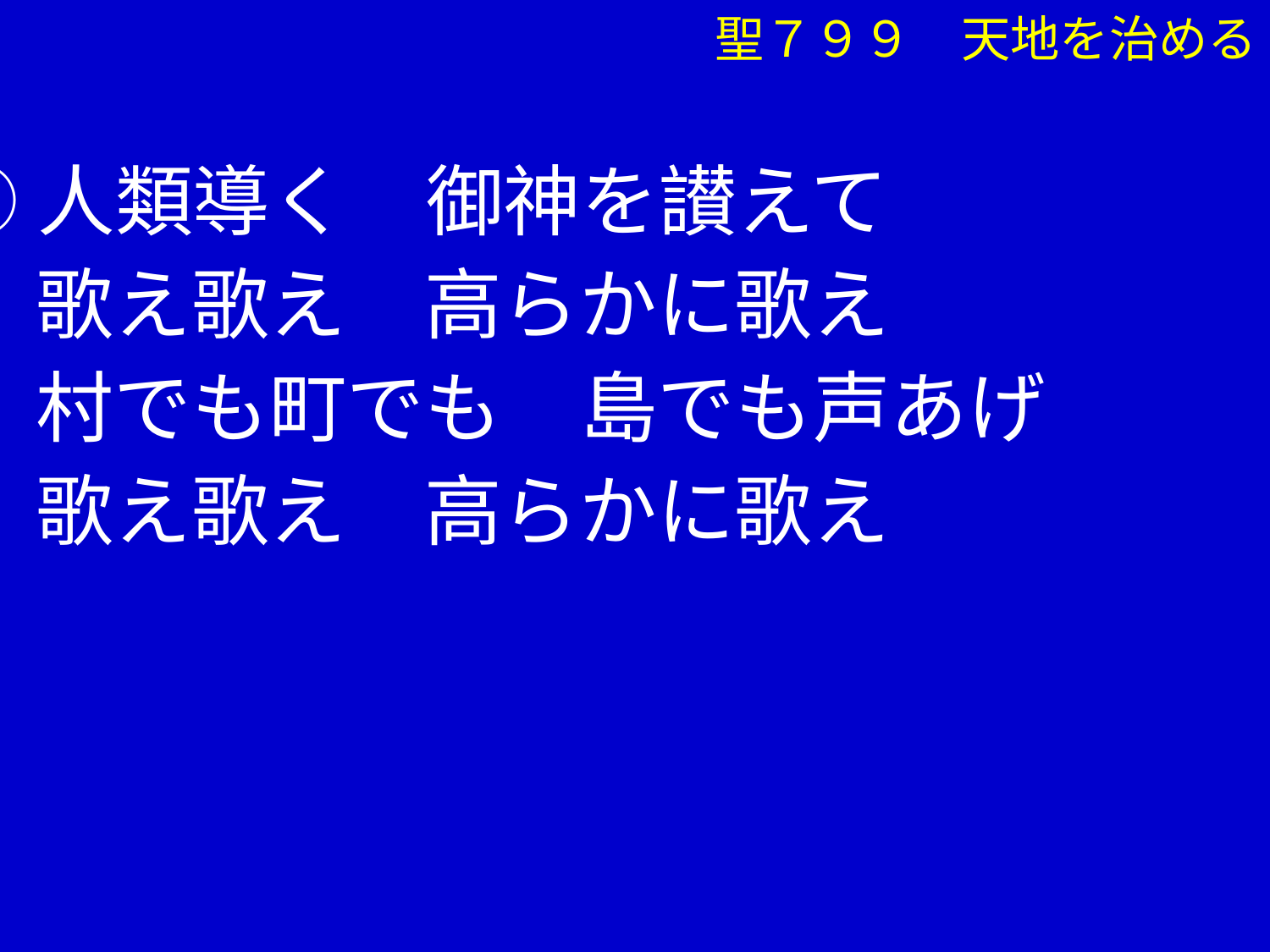

聖７９９　天地を治める

③人類導く　御神を讃えて
　 歌え歌え　高らかに歌え
　 村でも町でも　島でも声あげ
　 歌え歌え　高らかに歌え